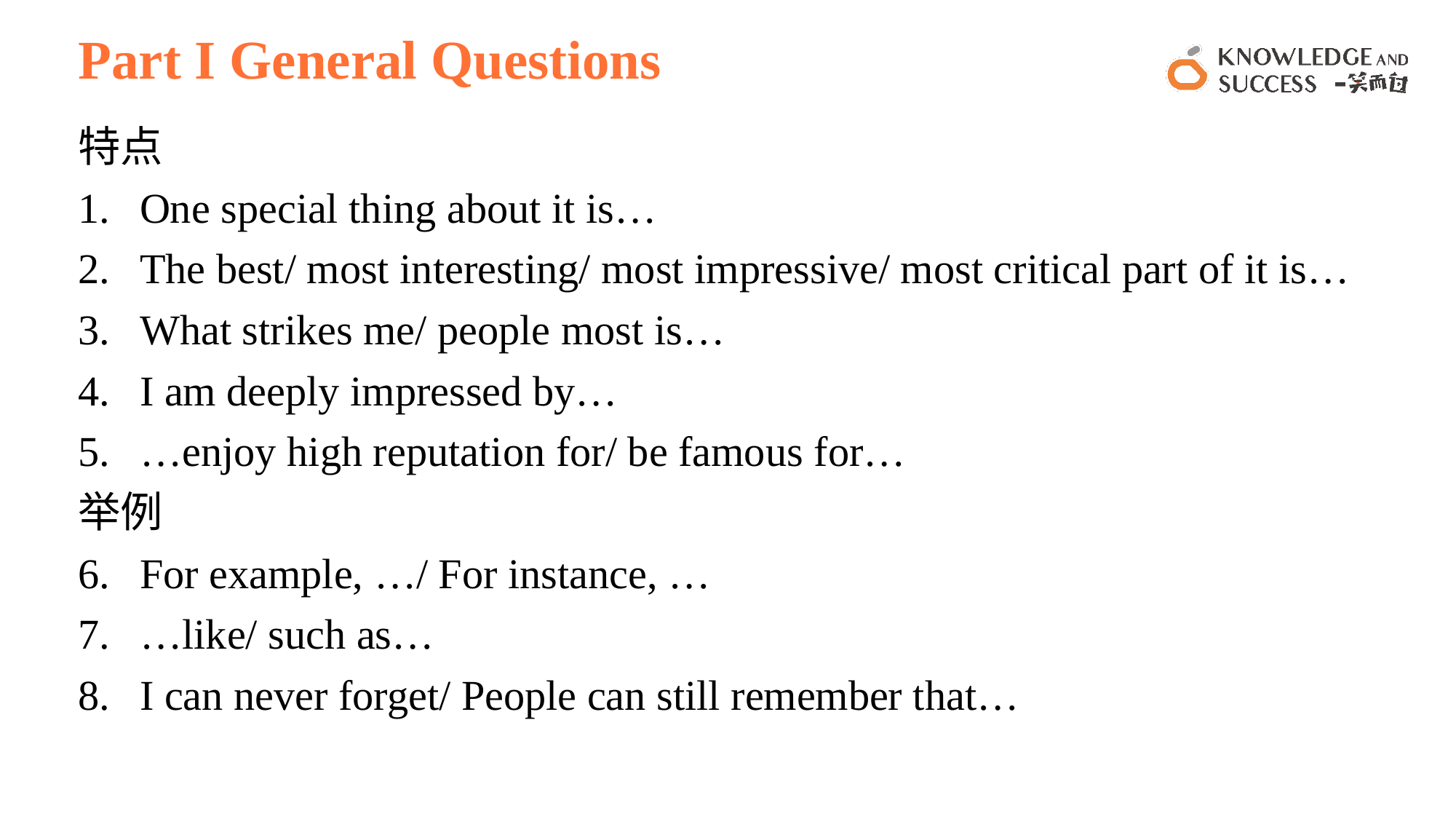

# Part I General Questions
特点
One special thing about it is…
The best/ most interesting/ most impressive/ most critical part of it is…
What strikes me/ people most is…
I am deeply impressed by…
…enjoy high reputation for/ be famous for…
举例
For example, …/ For instance, …
…like/ such as…
I can never forget/ People can still remember that…